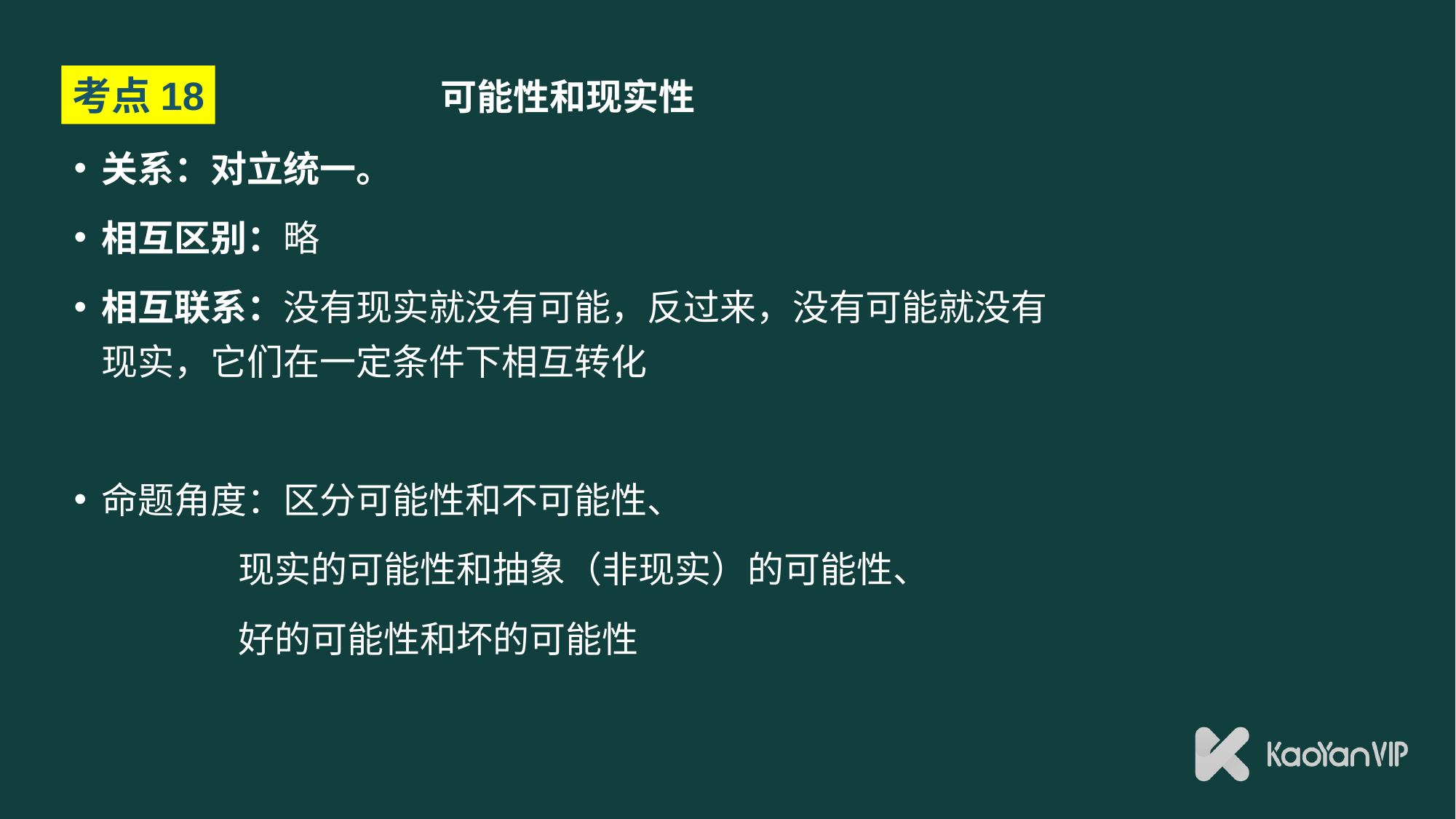

考点18
# 可能性和现实性
关系：对立统一。
相互区别：略
相互联系：没有现实就没有可能，反过来，没有可能就没有现实，它们在一定条件下相互转化

命题角度：区分可能性和不可能性、
                   现实的可能性和抽象（非现实）的可能性、
                   好的可能性和坏的可能性